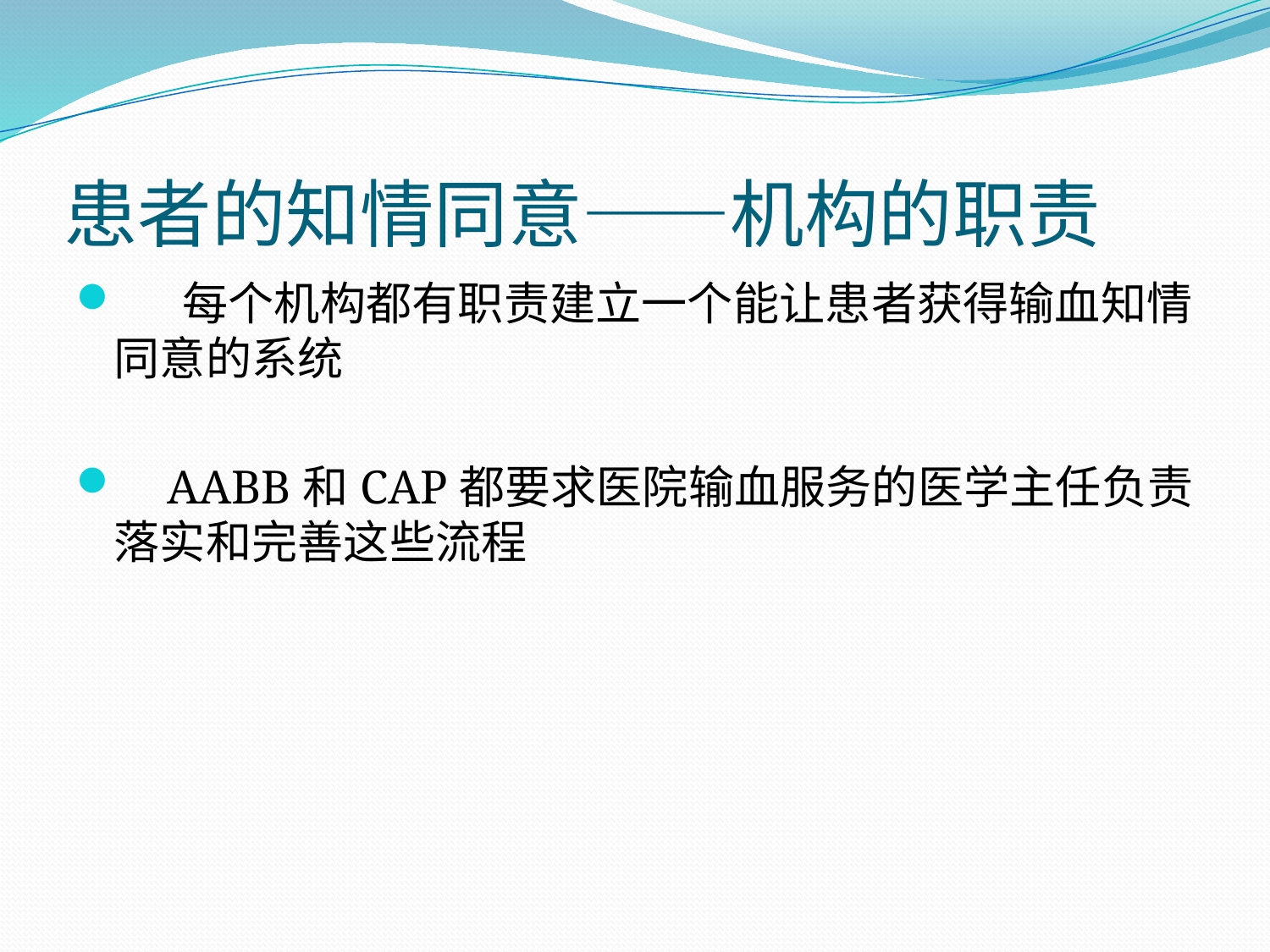

# 患者的知情同意——机构的职责
     每个机构都有职责建立一个能让患者获得输血知情同意的系统

    AABB和CAP都要求医院输血服务的医学主任负责落实和完善这些流程